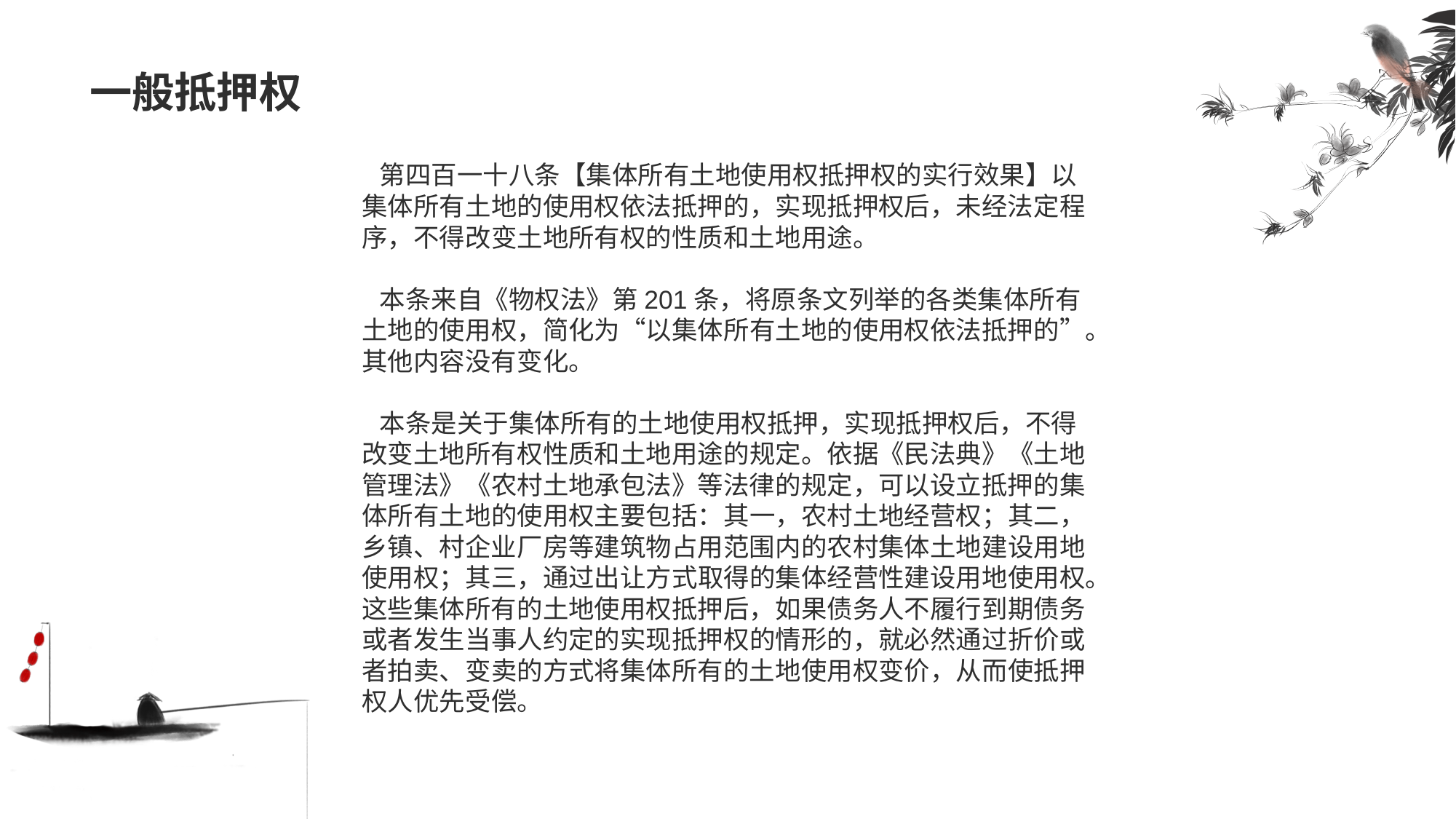

# 一般抵押权

  第四百一十八条【集体所有土地使用权抵押权的实行效果】以集体所有土地的使用权依法抵押的，实现抵押权后，未经法定程序，不得改变土地所有权的性质和土地用途。

  本条来自《物权法》第201条，将原条文列举的各类集体所有土地的使用权，简化为“以集体所有土地的使用权依法抵押的”。其他内容没有变化。

  本条是关于集体所有的土地使用权抵押，实现抵押权后，不得改变土地所有权性质和土地用途的规定。依据《民法典》《土地管理法》《农村土地承包法》等法律的规定，可以设立抵押的集体所有土地的使用权主要包括：其一，农村土地经营权；其二，乡镇、村企业厂房等建筑物占用范围内的农村集体土地建设用地使用权；其三，通过出让方式取得的集体经营性建设用地使用权。这些集体所有的土地使用权抵押后，如果债务人不履行到期债务或者发生当事人约定的实现抵押权的情形的，就必然通过折价或者拍卖、变卖的方式将集体所有的土地使用权变价，从而使抵押权人优先受偿。
154